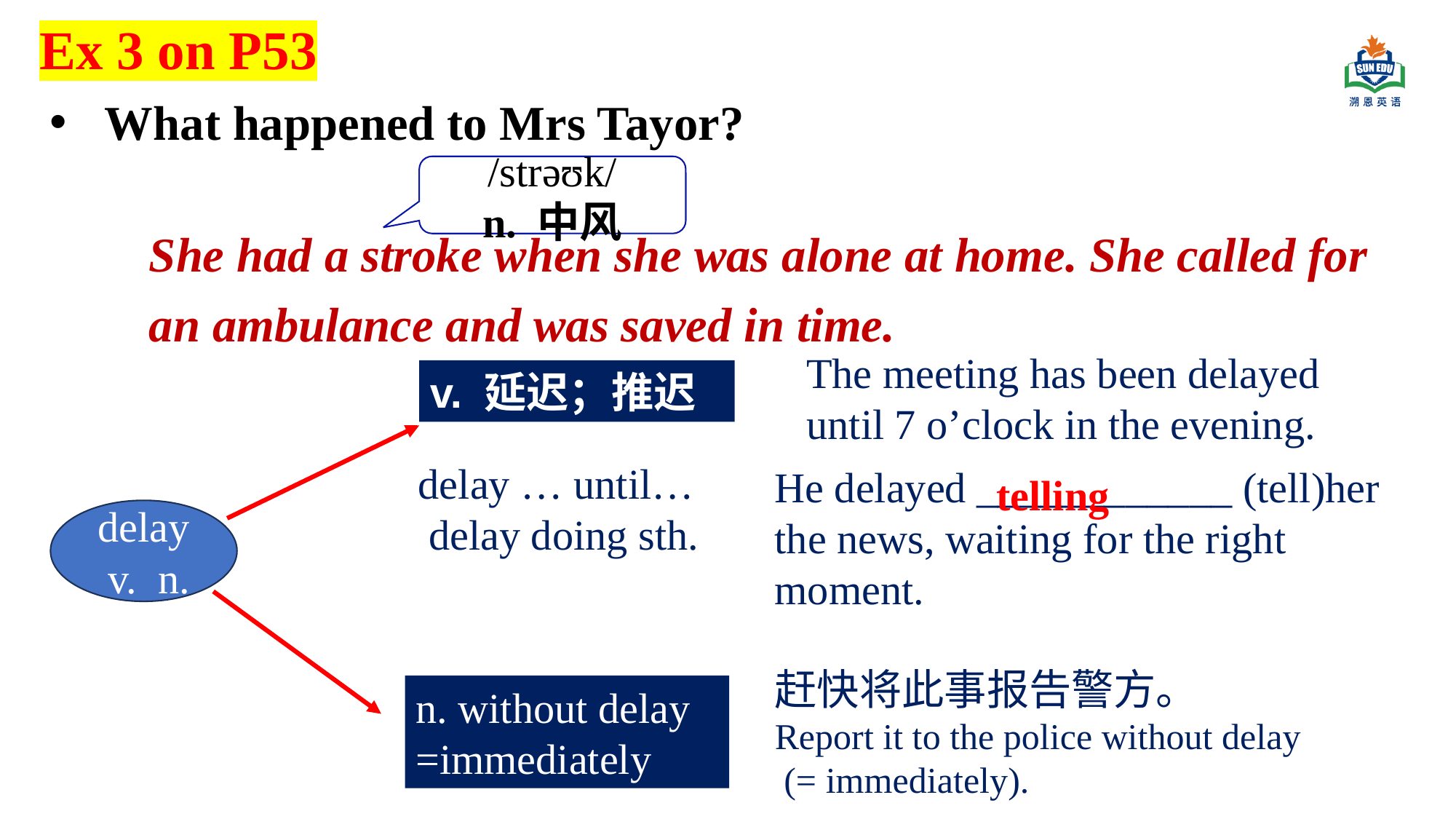

Ex 3 on P53
What happened to Mrs Tayor?
/strəʊk/
n. 中风
She had a stroke when she was alone at home. She called for an ambulance and was saved in time.
The meeting has been delayed until 7 o’clock in the evening.
v. 延迟；推迟
delay … until…
 delay doing sth.
He delayed ____________ (tell)her the news, waiting for the right moment.
telling
delay
 v.  n.
赶快将此事报告警方。
Report it to the police without delay
 (= immediately).
n. without delay
=immediately